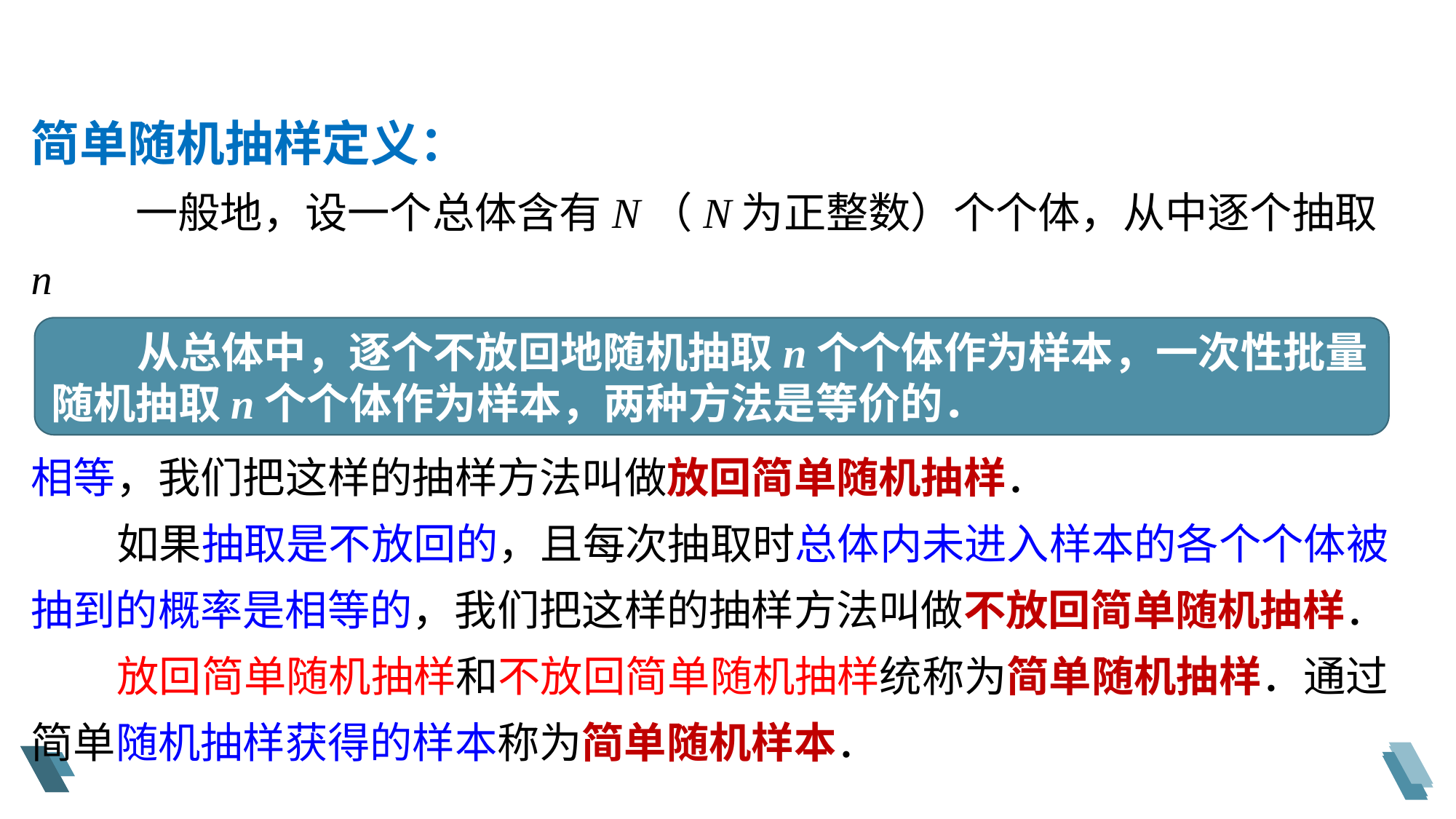

简单随机抽样定义：
          一般地，设一个总体含有N（N为正整数）个个体，从中逐个抽取n
（1≤n<N）个个体作为样本，
        如果抽取是放回的，且每次抽取时总体内的各个个体被抽到的概率都
相等，我们把这样的抽样方法叫做放回简单随机抽样．
        如果抽取是不放回的，且每次抽取时总体内未进入样本的各个个体被
抽到的概率是相等的，我们把这样的抽样方法叫做不放回简单随机抽样．
        放回简单随机抽样和不放回简单随机抽样统称为简单随机抽样．通过
简单随机抽样获得的样本称为简单随机样本．
        从总体中，逐个不放回地随机抽取n个个体作为样本，一次性批量随机抽取n个个体作为样本，两种方法是等价的．